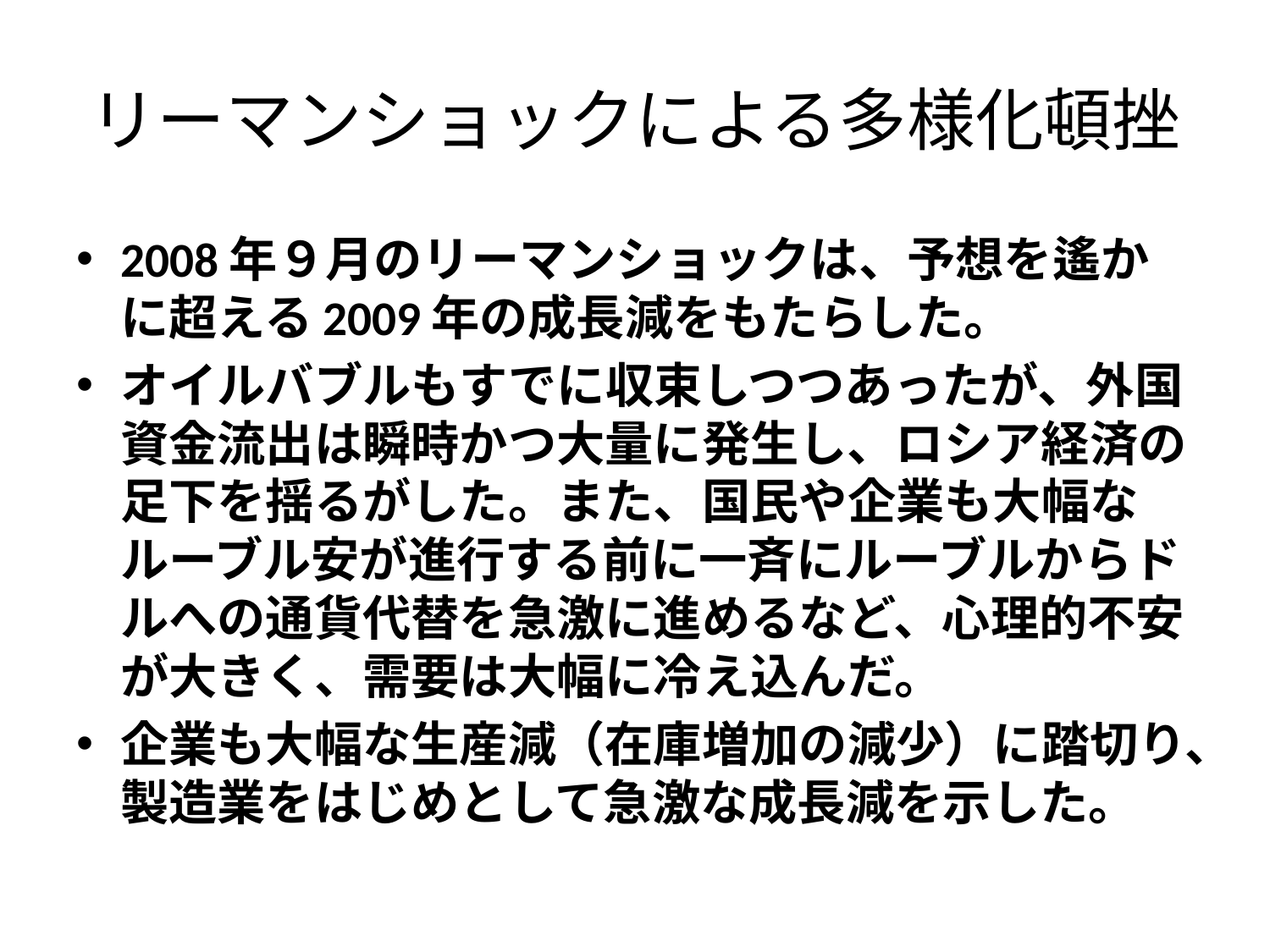

# リーマンショックによる多様化頓挫
2008年９月のリーマンショックは、予想を遙かに超える2009年の成長減をもたらした。
オイルバブルもすでに収束しつつあったが、外国資金流出は瞬時かつ大量に発生し、ロシア経済の足下を揺るがした。また、国民や企業も大幅なルーブル安が進行する前に一斉にルーブルからドルへの通貨代替を急激に進めるなど、心理的不安が大きく、需要は大幅に冷え込んだ。
企業も大幅な生産減（在庫増加の減少）に踏切り、製造業をはじめとして急激な成長減を示した。